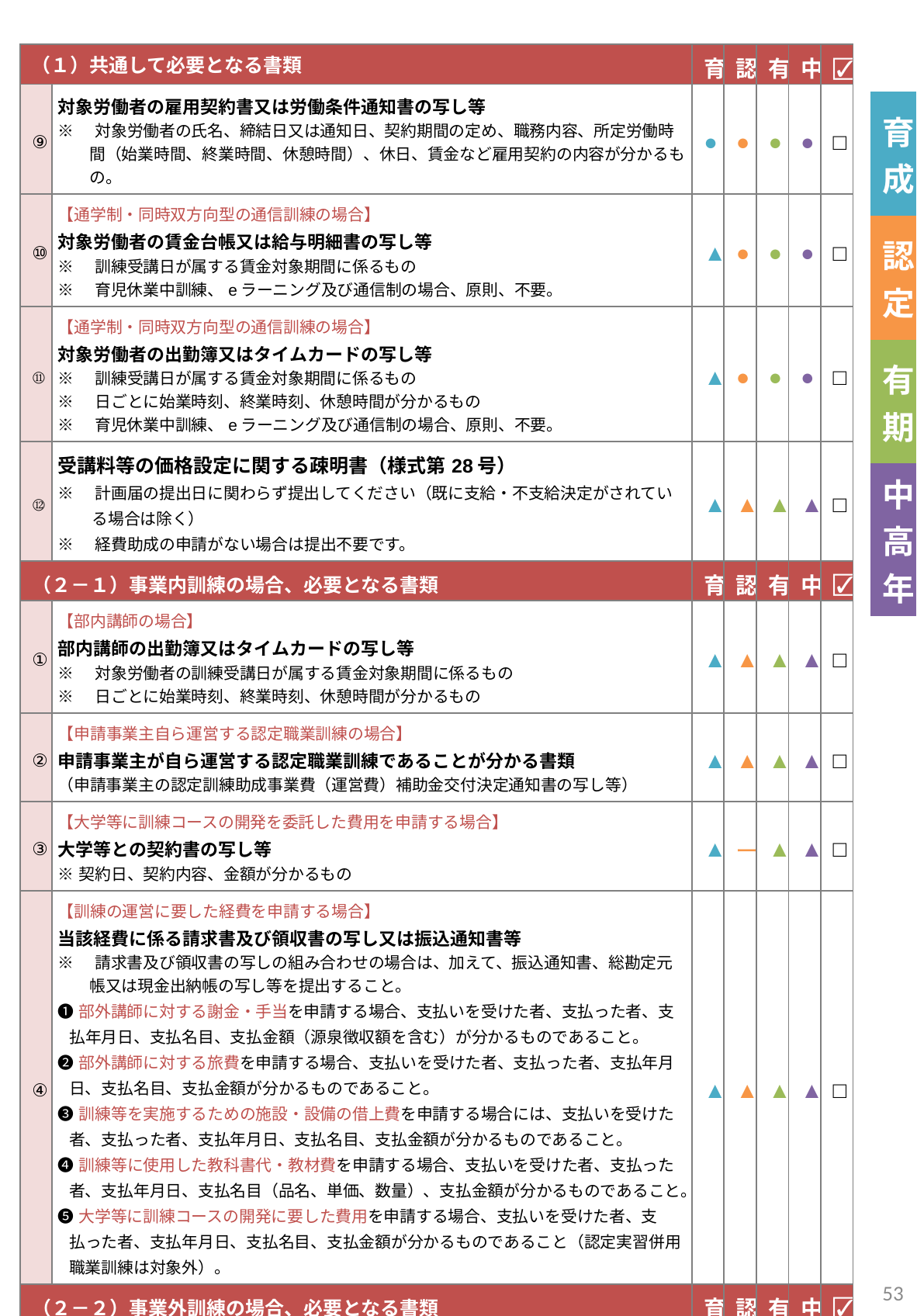

| （１）共通して必要となる書類 |  | 育 | 認 | 有 | 中 | ☑ |
| --- | --- | --- | --- | --- | --- | --- |
| ⑨ | 対象労働者の雇用契約書又は労働条件通知書の写し等 ※　対象労働者の氏名、締結日又は通知日、契約期間の定め、職務内容、所定労働時間（始業時間、終業時間、休憩時間）、休日、賃金など雇用契約の内容が分かるもの。 | ● | ● | ● | ● | □ |
| ⑩ | 【通学制・同時双方向型の通信訓練の場合】 対象労働者の賃金台帳又は給与明細書の写し等 ※　訓練受講日が属する賃金対象期間に係るもの ※　育児休業中訓練、eラーニング及び通信制の場合、原則、不要。 | ▲ | ● | ● | ● | □ |
| ⑪ | 【通学制・同時双方向型の通信訓練の場合】 対象労働者の出勤簿又はタイムカードの写し等 ※　訓練受講日が属する賃金対象期間に係るもの ※　日ごとに始業時刻、終業時刻、休憩時間が分かるもの ※　育児休業中訓練、eラーニング及び通信制の場合、原則、不要。 | ▲ | ● | ● | ● | □ |
| ⑫ | 受講料等の価格設定に関する疎明書（様式第28号） ※　計画届の提出日に関わらず提出してください（既に支給・不支給決定がされている場合は除く） ※　経費助成の申請がない場合は提出不要です。 | ▲ | ▲ | ▲ | ▲ | □ |
| （２－１）事業内訓練の場合、必要となる書類 |  | 育 | 認 | 有 | 中 | ☑ |
| ① | 【部内講師の場合】 部内講師の出勤簿又はタイムカードの写し等 ※　対象労働者の訓練受講日が属する賃金対象期間に係るもの ※　日ごとに始業時刻、終業時刻、休憩時間が分かるもの | ▲ | ▲ | ▲ | ▲ | □ |
| ② | 【申請事業主自ら運営する認定職業訓練の場合】 申請事業主が自ら運営する認定職業訓練であることが分かる書類 （申請事業主の認定訓練助成事業費（運営費）補助金交付決定通知書の写し等） | ▲ | ▲ | ▲ | ▲ | □ |
| ③ | 【大学等に訓練コースの開発を委託した費用を申請する場合】 大学等との契約書の写し等 ※契約日、契約内容、金額が分かるもの | ▲ | ー | ▲ | ▲ | □ |
| ④ | 【訓練の運営に要した経費を申請する場合】 当該経費に係る請求書及び領収書の写し又は振込通知書等 ※　請求書及び領収書の写しの組み合わせの場合は、加えて、振込通知書、総勘定元帳又は現金出納帳の写し等を提出すること。 ❶部外講師に対する謝金・手当を申請する場合、支払いを受けた者、支払った者、支払年月日、支払名目、支払金額（源泉徴収額を含む）が分かるものであること。 ❷部外講師に対する旅費を申請する場合、支払いを受けた者、支払った者、支払年月日、支払名目、支払金額が分かるものであること。 ❸訓練等を実施するための施設・設備の借上費を申請する場合には、支払いを受けた者、支払った者、支払年月日、支払名目、支払金額が分かるものであること。 ❹訓練等に使用した教科書代・教材費を申請する場合、支払いを受けた者、支払った者、支払年月日、支払名目（品名、単価、数量）、支払金額が分かるものであること。 ❺大学等に訓練コースの開発に要した費用を申請する場合、支払いを受けた者、支払った者、支払年月日、支払名目、支払金額が分かるものであること（認定実習併用職業訓練は対象外）。 | ▲ | ▲ | ▲ | ▲ | □ |
| （２－２）事業外訓練の場合、必要となる書類 |  | 育 | 認 | 有 | 中 | ☑ |
| ① | 入学料・受講料・教科書代等に係る請求書及び領収書又は振込通知書の写し等 ※　支払いを受けた者、支払った者、支払年月日、支払名目、支払金額が分かるもの。 ※　請求書及び領収書の写しの組み合わせの場合は、加えて、振込通知書、総勘定元帳又は現金出納帳の写し等を提出すること。 | ● | ● | ● | ● | □ |
| ② | 支給申請承諾書（訓練実施者）（様式第12号） | ● | ● | ● | ● | □ |
| ③ | 教育訓練機関等から説明を受けた資料一式の写し | ▲ | ▲ | ▲ | ▲ | □ |
| 育成 |
| --- |
| 認定 |
| 有期 |
| 中高年 |
53